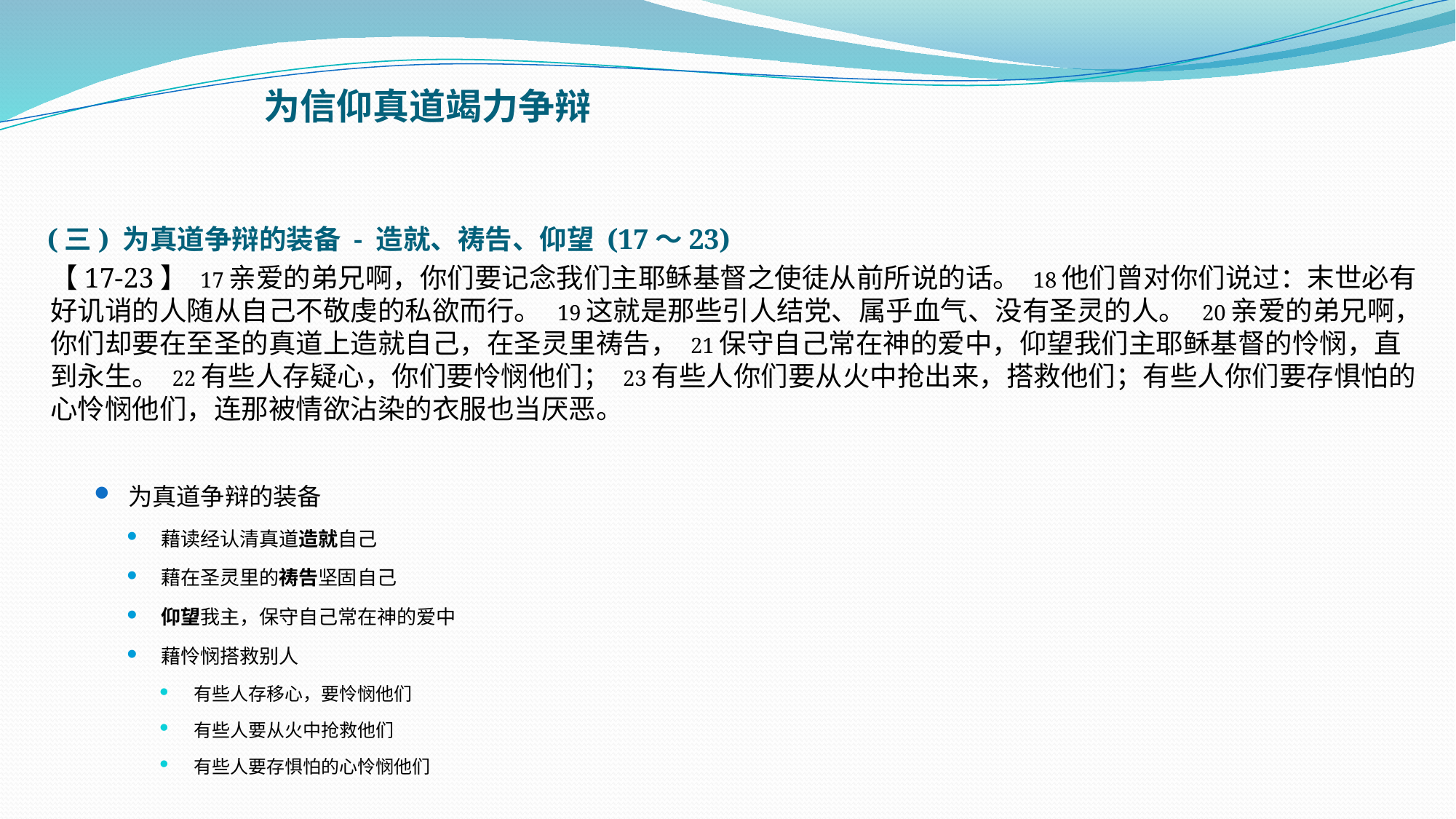

# 为信仰真道竭力争辩
(三) 为真道争辩的装备 - 造就、祷告、仰望 (17～23)
【17-23】 17亲爱的弟兄啊，你们要记念我们主耶稣基督之使徒从前所说的话。 18他们曾对你们说过：末世必有好讥诮的人随从自己不敬虔的私欲而行。  19这就是那些引人结党、属乎血气、没有圣灵的人。  20亲爱的弟兄啊，你们却要在至圣的真道上造就自己，在圣灵里祷告， 21保守自己常在神的爱中，仰望我们主耶稣基督的怜悯，直到永生。 22有些人存疑心，你们要怜悯他们； 23有些人你们要从火中抢出来，搭救他们；有些人你们要存惧怕的心怜悯他们，连那被情欲沾染的衣服也当厌恶。

为真道争辩的装备
藉读经认清真道造就自己
藉在圣灵里的祷告坚固自己
仰望我主，保守自己常在神的爱中
藉怜悯搭救别人
有些人存移心，要怜悯他们
有些人要从火中抢救他们
有些人要存惧怕的心怜悯他们